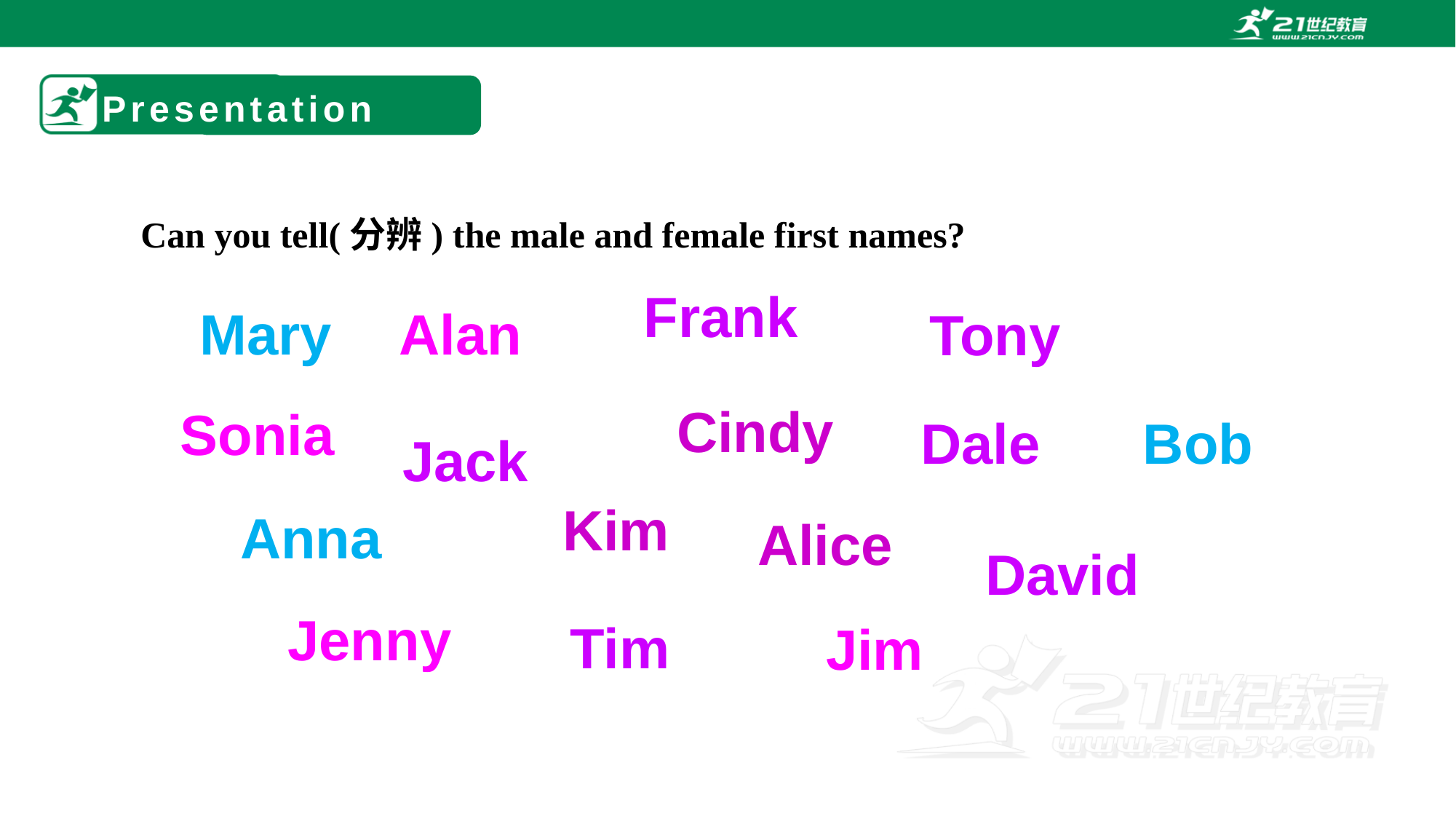

# Presentation
Can you tell(分辨) the male and female first names?
Frank
Mary
Alan
Tony
Cindy
Sonia
Dale
Bob
Jack
Kim
Anna
Alice
David
Jenny
Tim
Jim